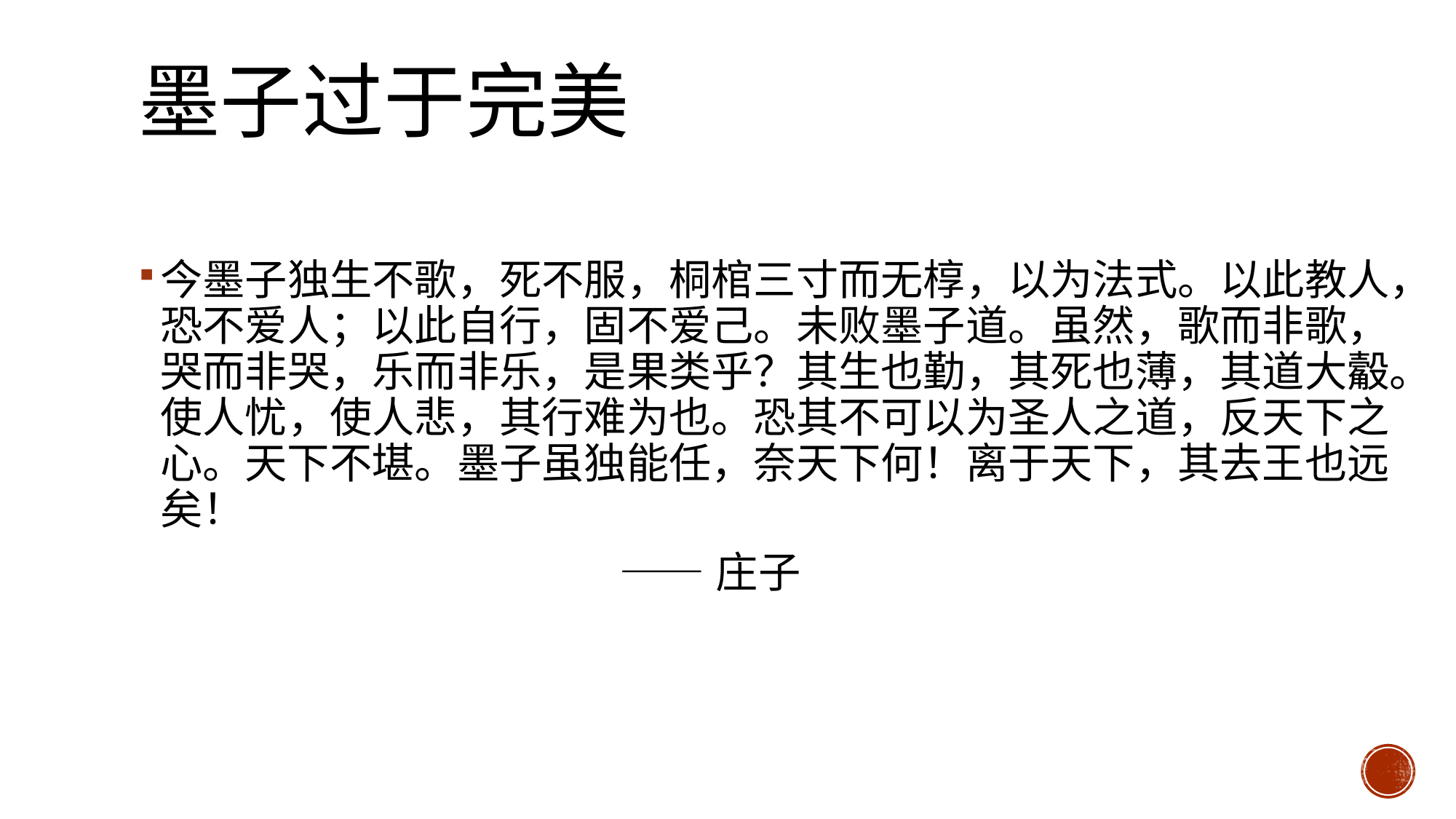

# 墨子过于完美
今墨子独生不歌，死不服，桐棺三寸而无椁，以为法式。以此教人，恐不爱人；以此自行，固不爱己。未败墨子道。虽然，歌而非歌，哭而非哭，乐而非乐，是果类乎？其生也勤，其死也薄，其道大觳。使人忧，使人悲，其行难为也。恐其不可以为圣人之道，反天下之心。天下不堪。墨子虽独能任，奈天下何！离于天下，其去王也远矣！
                                                   ——庄子